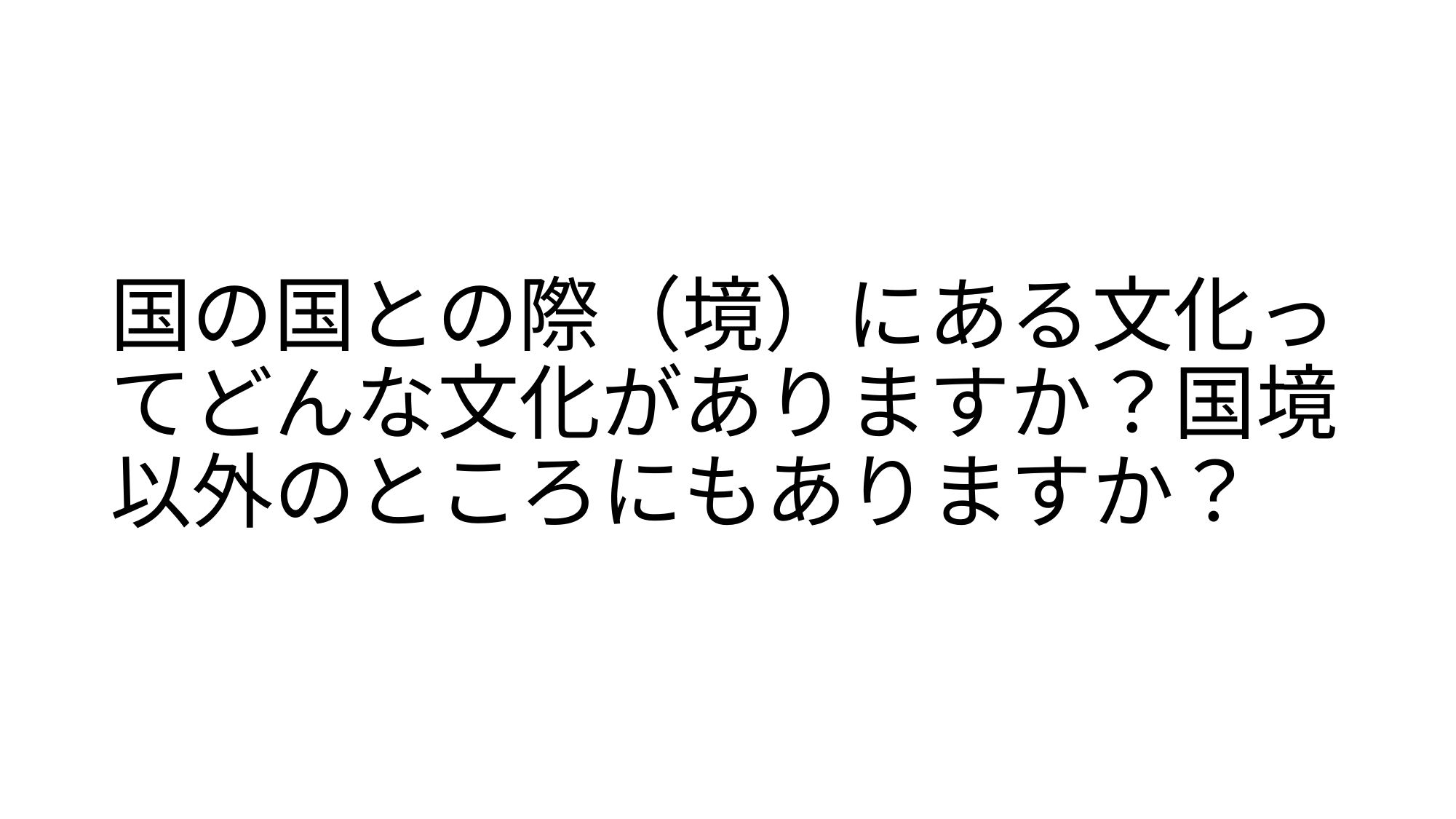

# 国の国との際（境）にある文化ってどんな文化がありますか？国境以外のところにもありますか？